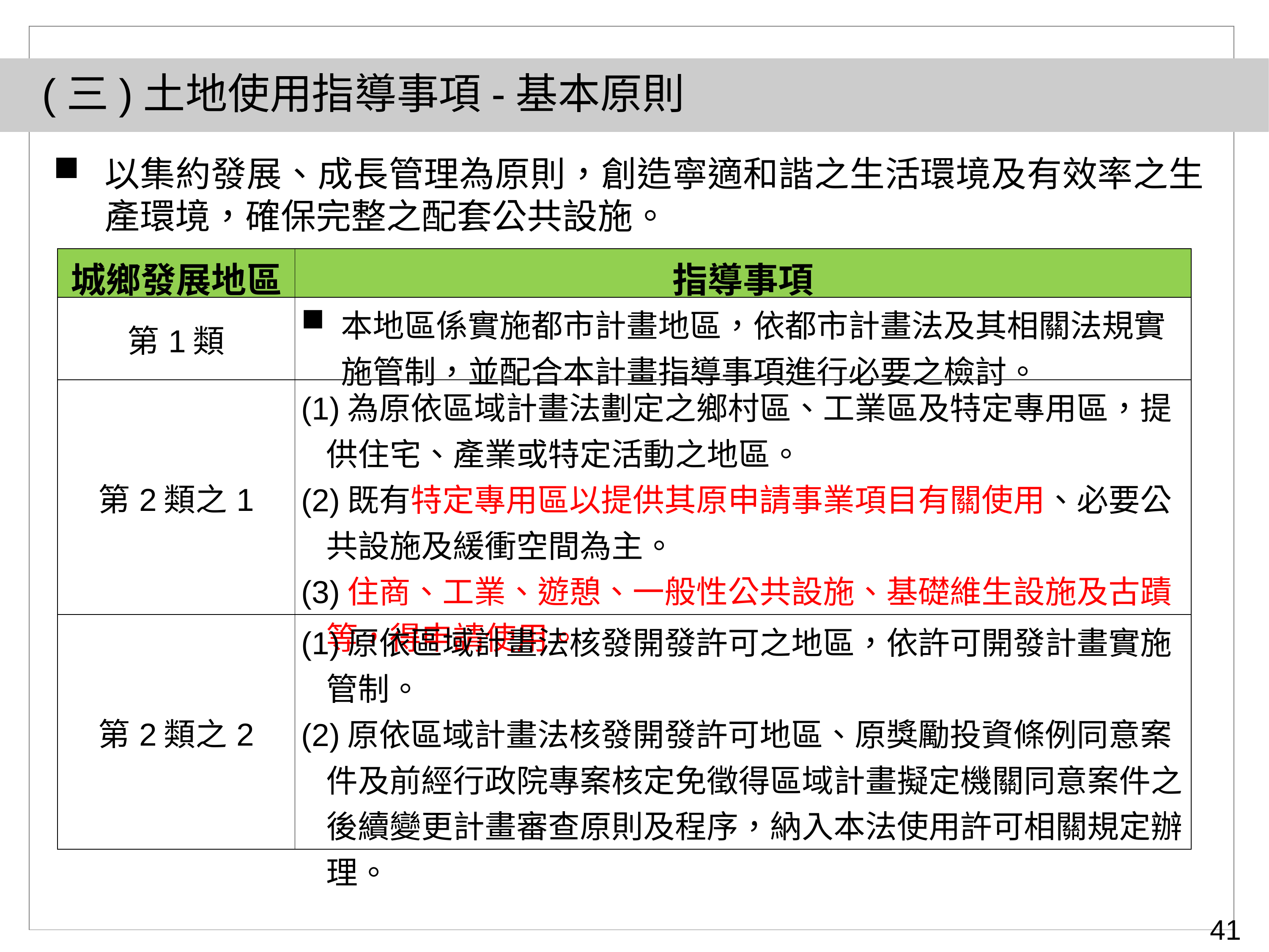

(三)土地使用指導事項-基本原則
以集約發展、成長管理為原則，創造寧適和諧之生活環境及有效率之生產環境，確保完整之配套公共設施。
| 城鄉發展地區 | 指導事項 |
| --- | --- |
| 第1類 | 本地區係實施都市計畫地區，依都市計畫法及其相關法規實施管制，並配合本計畫指導事項進行必要之檢討。 |
| 第2類之1 | (1)為原依區域計畫法劃定之鄉村區、工業區及特定專用區，提供住宅、產業或特定活動之地區。 (2)既有特定專用區以提供其原申請事業項目有關使用、必要公共設施及緩衝空間為主。 (3)住商、工業、遊憩、一般性公共設施、基礎維生設施及古蹟等，得申請使用。 |
| 第2類之2 | (1)原依區域計畫法核發開發許可之地區，依許可開發計畫實施管制。 (2)原依區域計畫法核發開發許可地區、原獎勵投資條例同意案件及前經行政院專案核定免徵得區域計畫擬定機關同意案件之後續變更計畫審查原則及程序，納入本法使用許可相關規定辦理。 |
41